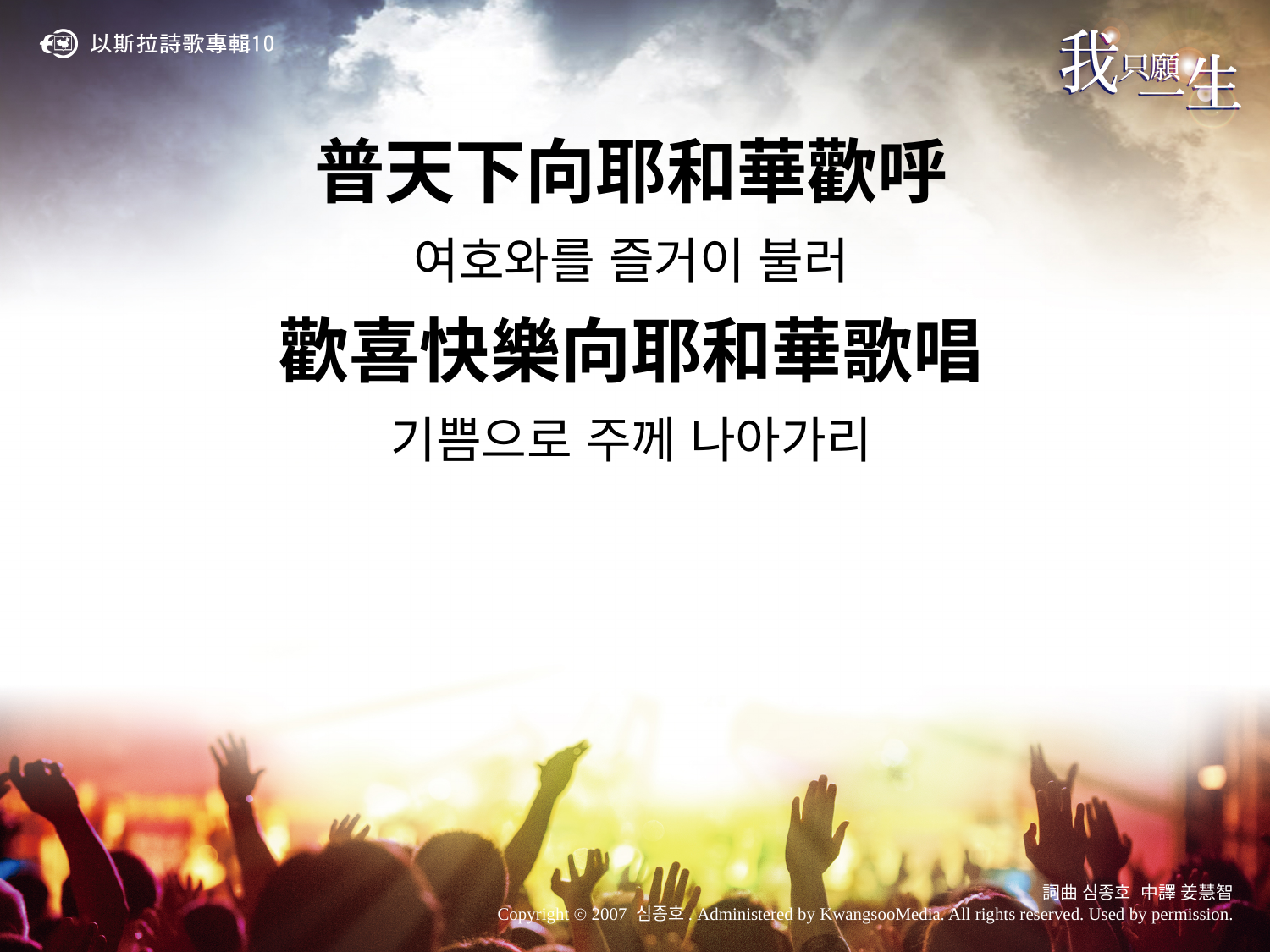

普天下向耶和華歡呼
여호와를 즐거이 불러
歡喜快樂向耶和華歌唱
기쁨으로 주께 나아가리
詞曲 심종호  中譯 姜慧智
Copyright ⓒ 2007 심종호. Administered by KwangsooMedia. All rights reserved. Used by permission.